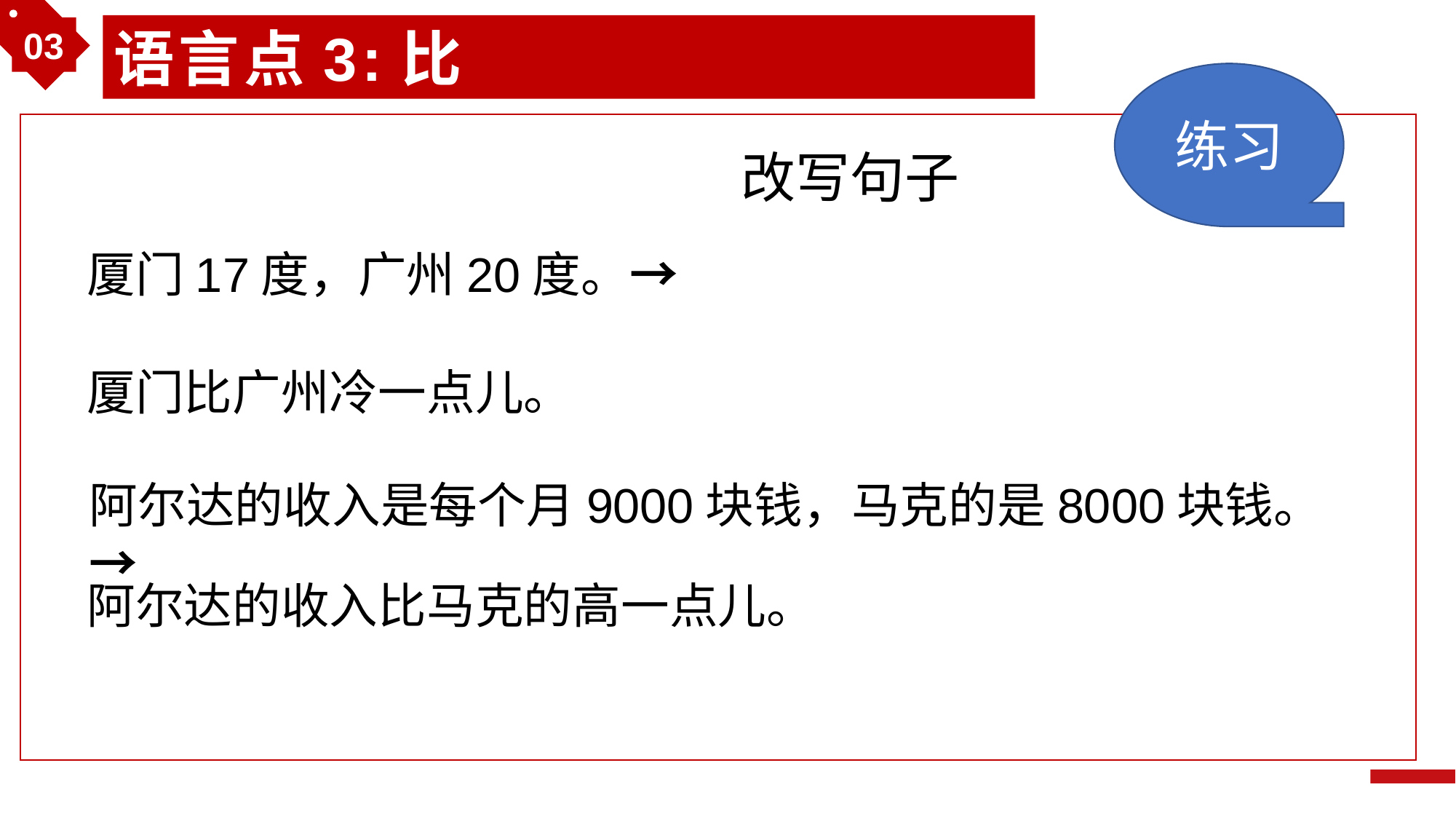

03
语言点3:比

练习

改写句子
厦门17度，广州20度。→
厦门比广州冷一点儿。
阿尔达的收入是每个月9000块钱，马克的是8000块钱。→
阿尔达的收入比马克的高一点儿。